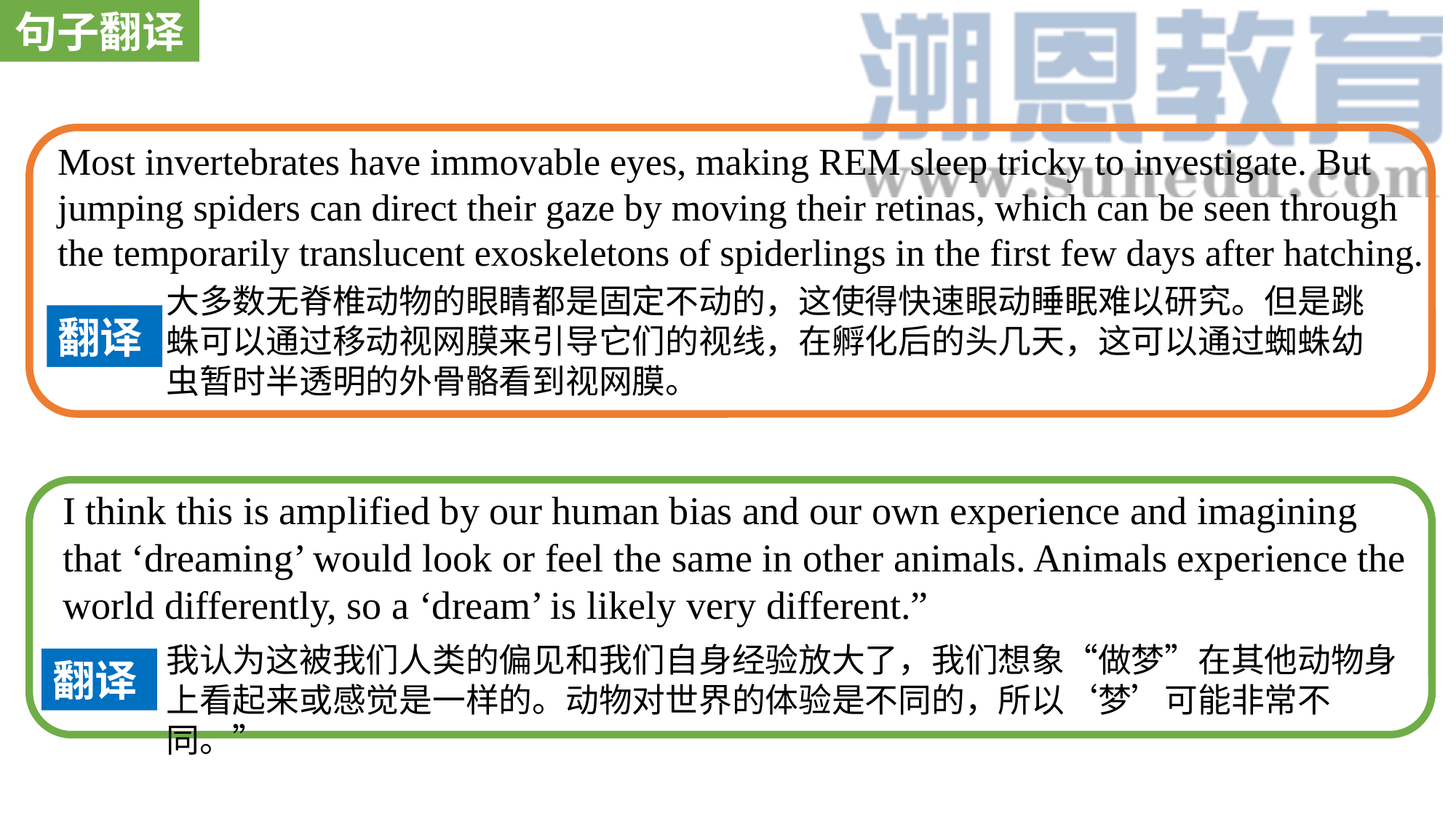

句子翻译

Most invertebrates have immovable eyes, making REM sleep tricky to investigate. But jumping spiders can direct their gaze by moving their retinas, which can be seen through the temporarily translucent exoskeletons of spiderlings in the first few days after hatching.
大多数无脊椎动物的眼睛都是固定不动的，这使得快速眼动睡眠难以研究。但是跳蛛可以通过移动视网膜来引导它们的视线，在孵化后的头几天，这可以通过蜘蛛幼虫暂时半透明的外骨骼看到视网膜。
翻译

I think this is amplified by our human bias and our own experience and imagining that ‘dreaming’ would look or feel the same in other animals. Animals experience the world differently, so a ‘dream’ is likely very different.”
我认为这被我们人类的偏见和我们自身经验放大了，我们想象“做梦”在其他动物身上看起来或感觉是一样的。动物对世界的体验是不同的，所以‘梦’可能非常不同。”
翻译